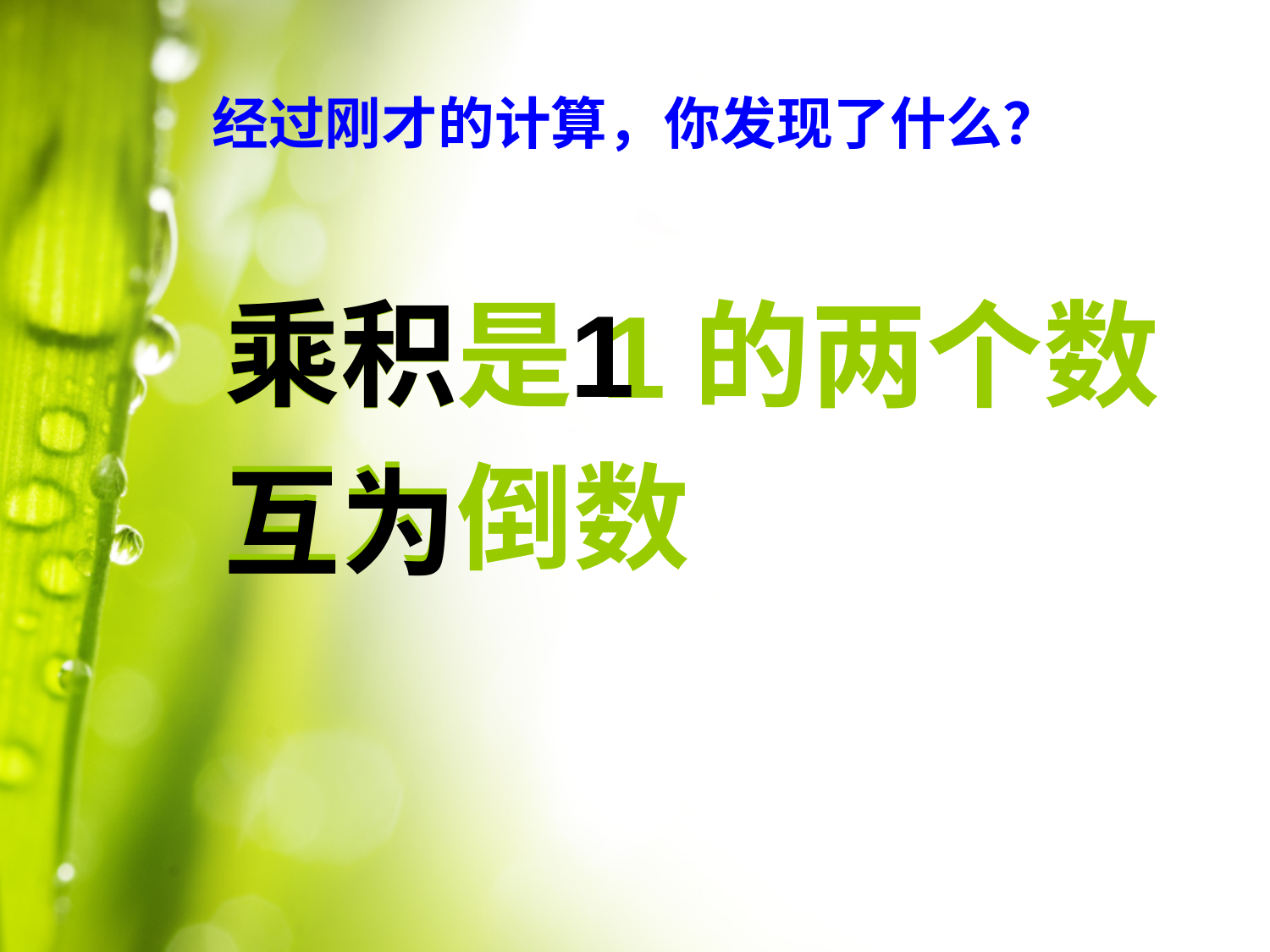

# 经过刚才的计算，你发现了什么？
乘积是1的两个数
互为倒数
乘积
1
互为